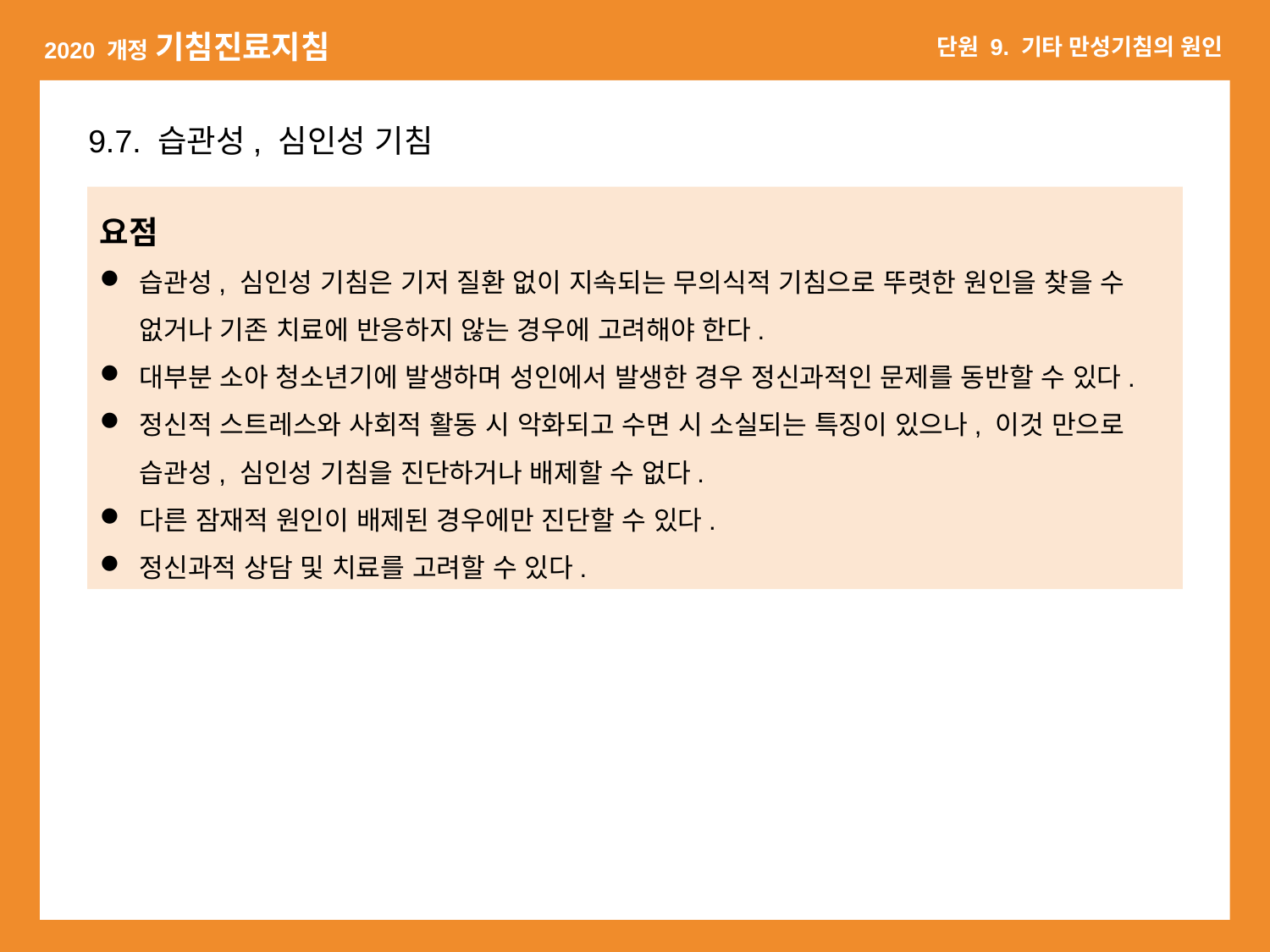

9.7. 습관성, 심인성 기침
요점
습관성, 심인성 기침은 기저 질환 없이 지속되는 무의식적 기침으로 뚜렷한 원인을 찾을 수 없거나 기존 치료에 반응하지 않는 경우에 고려해야 한다.
대부분 소아 청소년기에 발생하며 성인에서 발생한 경우 정신과적인 문제를 동반할 수 있다.
정신적 스트레스와 사회적 활동 시 악화되고 수면 시 소실되는 특징이 있으나, 이것 만으로 습관성, 심인성 기침을 진단하거나 배제할 수 없다.
다른 잠재적 원인이 배제된 경우에만 진단할 수 있다.
정신과적 상담 및 치료를 고려할 수 있다.